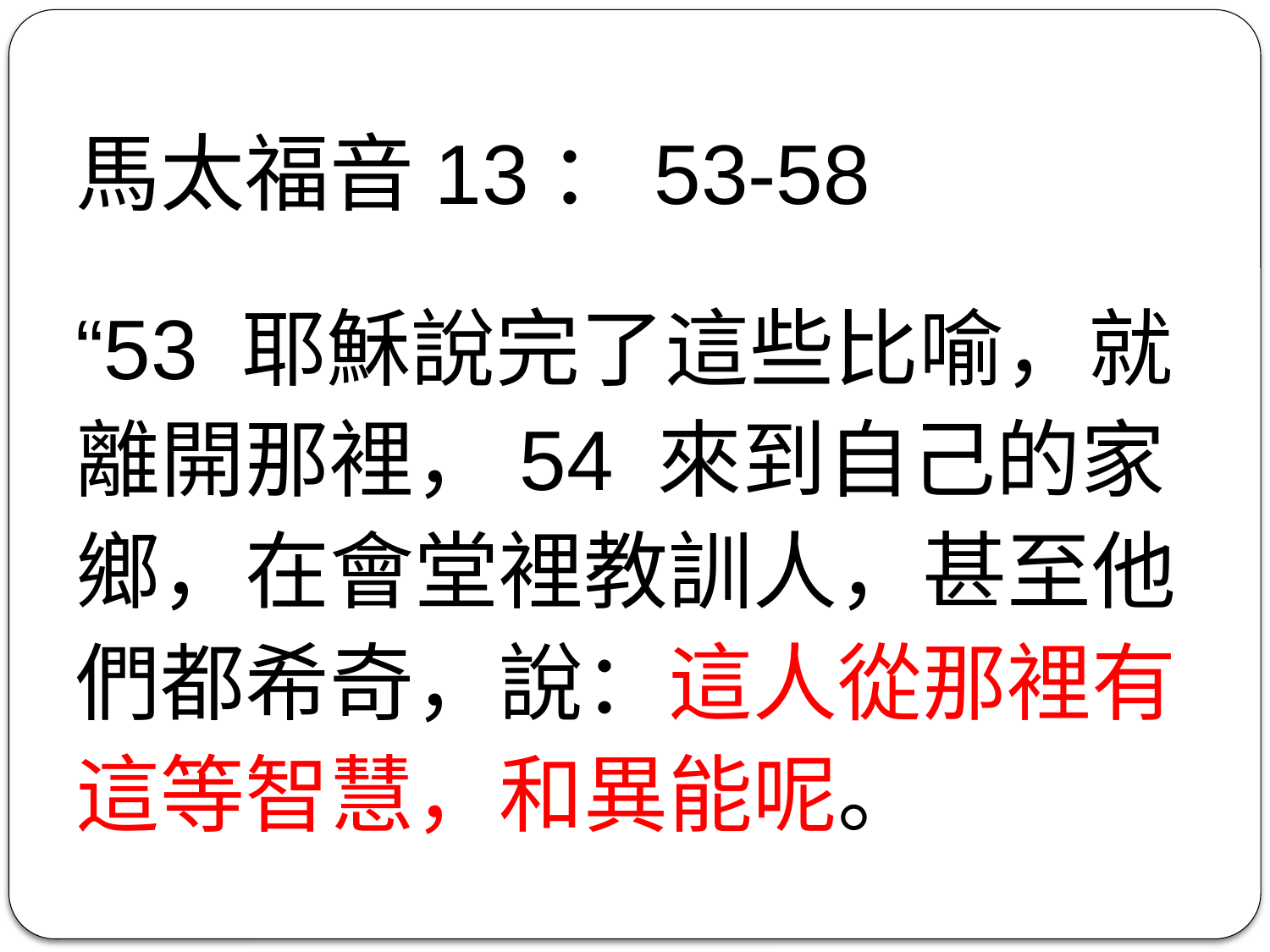

馬太福音13：53-58
“53 耶穌說完了這些比喻，就離開那裡，54 來到自己的家鄉，在會堂裡教訓人，甚至他們都希奇，說：這人從那裡有這等智慧，和異能呢。